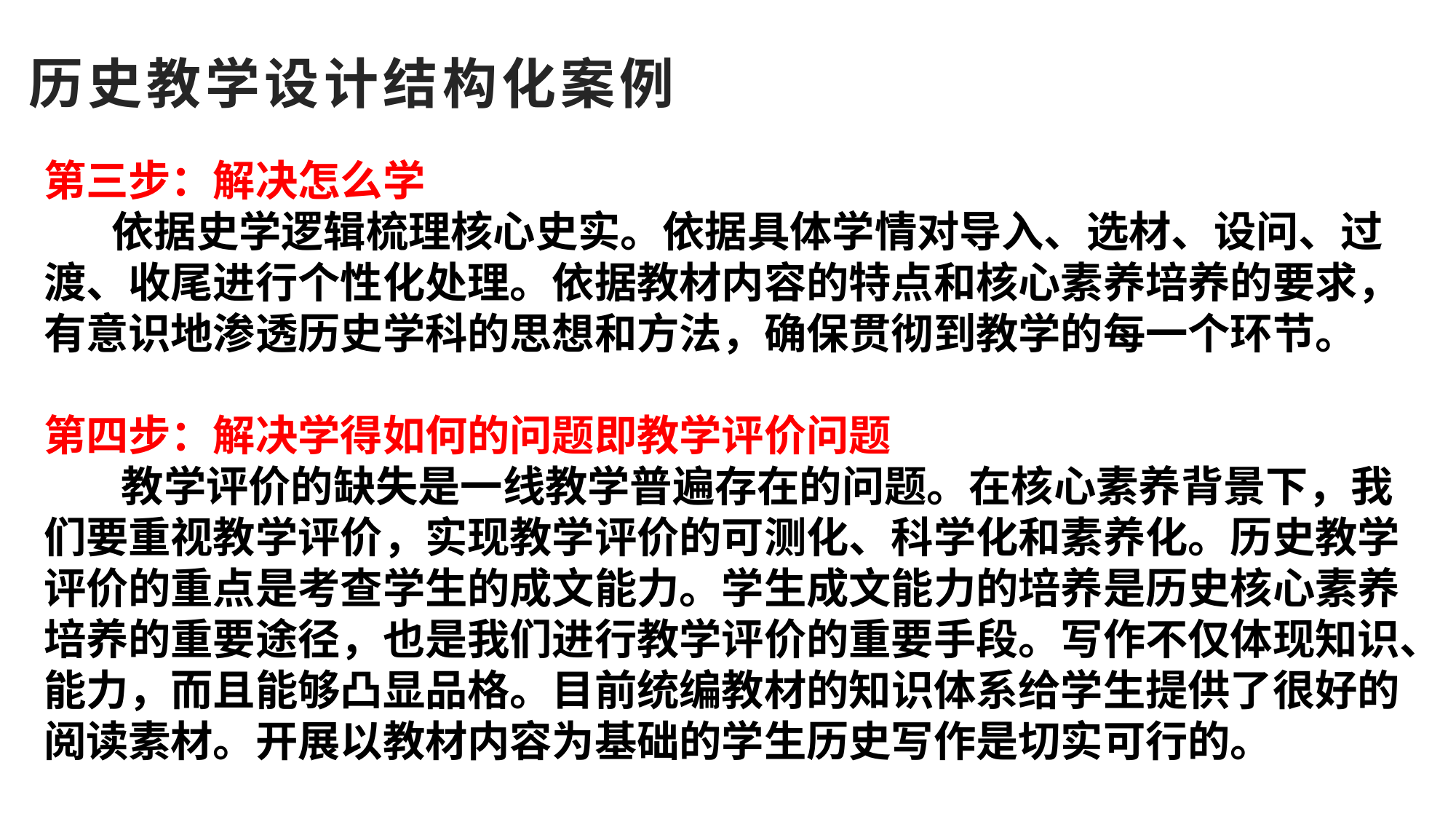

历史教学设计结构化案例
第三步：解决怎么学
      依据史学逻辑梳理核心史实。依据具体学情对导入、选材、设问、过渡、收尾进行个性化处理。依据教材内容的特点和核心素养培养的要求，有意识地渗透历史学科的思想和方法，确保贯彻到教学的每一个环节。

第四步：解决学得如何的问题即教学评价问题
       教学评价的缺失是一线教学普遍存在的问题。在核心素养背景下，我们要重视教学评价，实现教学评价的可测化、科学化和素养化。历史教学评价的重点是考查学生的成文能力。学生成文能力的培养是历史核心素养培养的重要途径，也是我们进行教学评价的重要手段。写作不仅体现知识、能力，而且能够凸显品格。目前统编教材的知识体系给学生提供了很好的阅读素材。开展以教材内容为基础的学生历史写作是切实可行的。